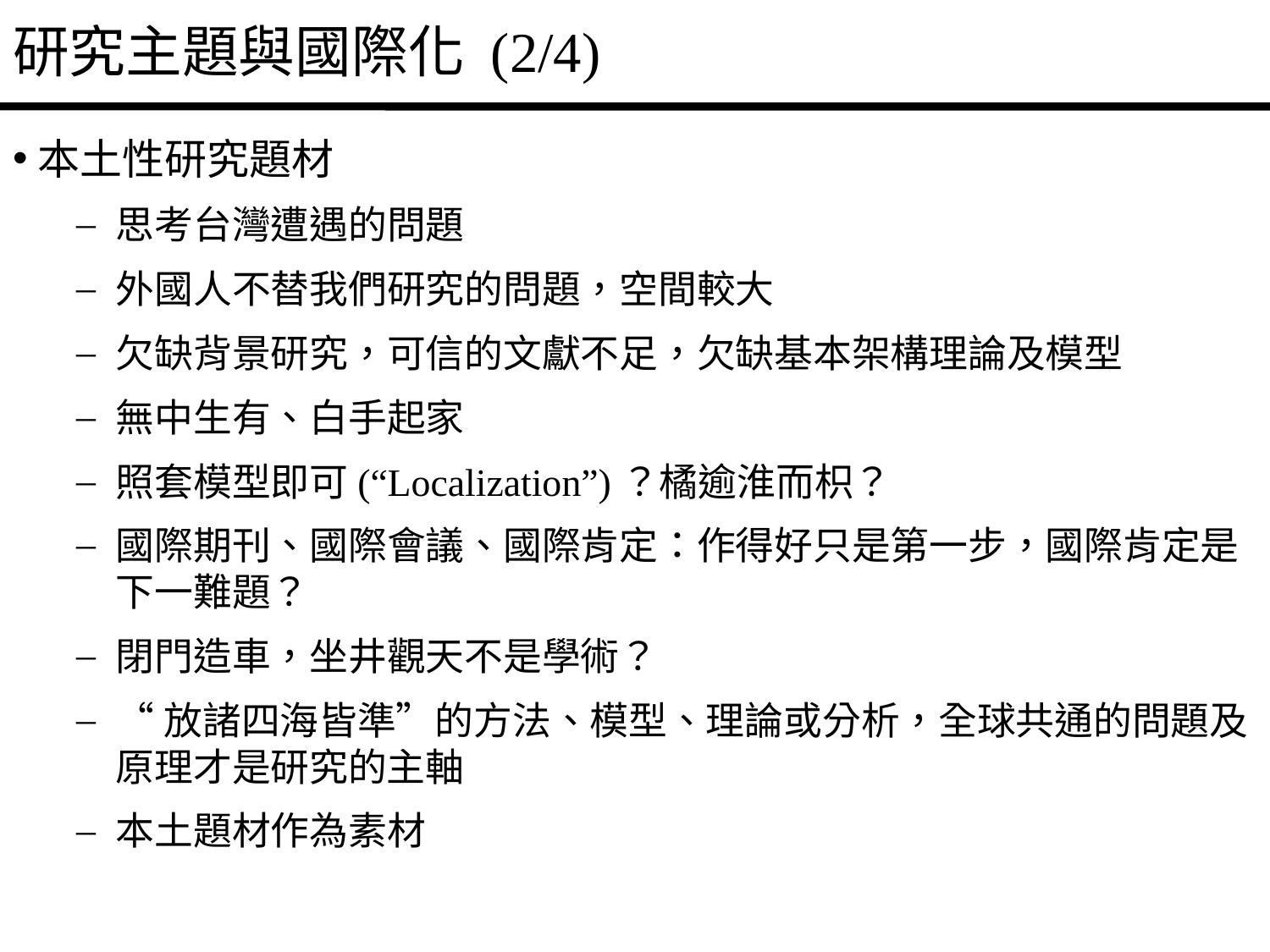

# 研究主題與國際化 (2/4)
本土性研究題材
思考台灣遭遇的問題
外國人不替我們研究的問題，空間較大
欠缺背景研究，可信的文獻不足，欠缺基本架構理論及模型
無中生有、白手起家
照套模型即可(“Localization”)？橘逾淮而枳？
國際期刊、國際會議、國際肯定：作得好只是第一步，國際肯定是下一難題？
閉門造車，坐井觀天不是學術？
“放諸四海皆準”的方法、模型、理論或分析，全球共通的問題及原理才是研究的主軸
本土題材作為素材